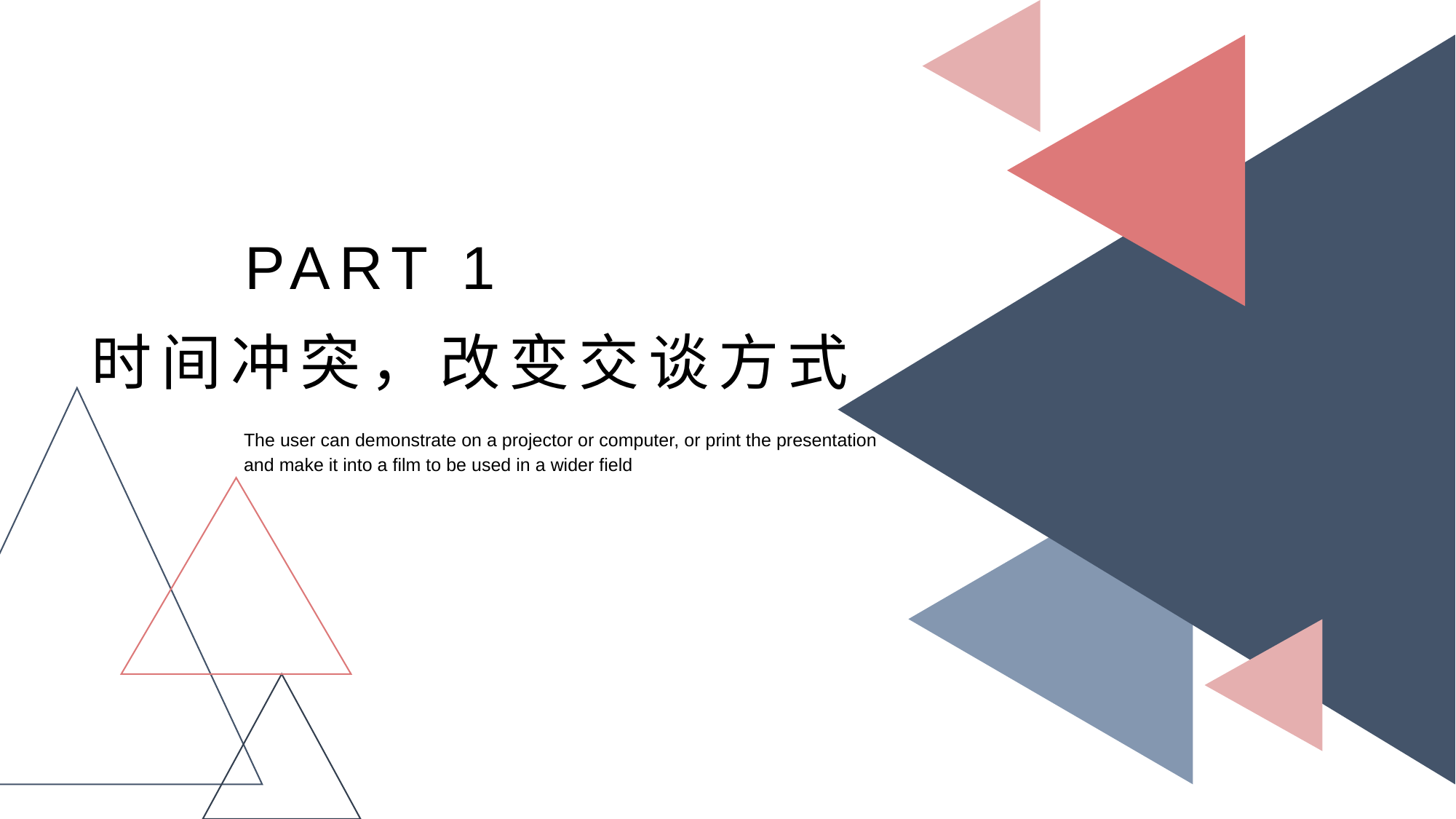

PART 1
时间冲突，改变交谈方式
The user can demonstrate on a projector or computer, or print the presentation and make it into a film to be used in a wider field